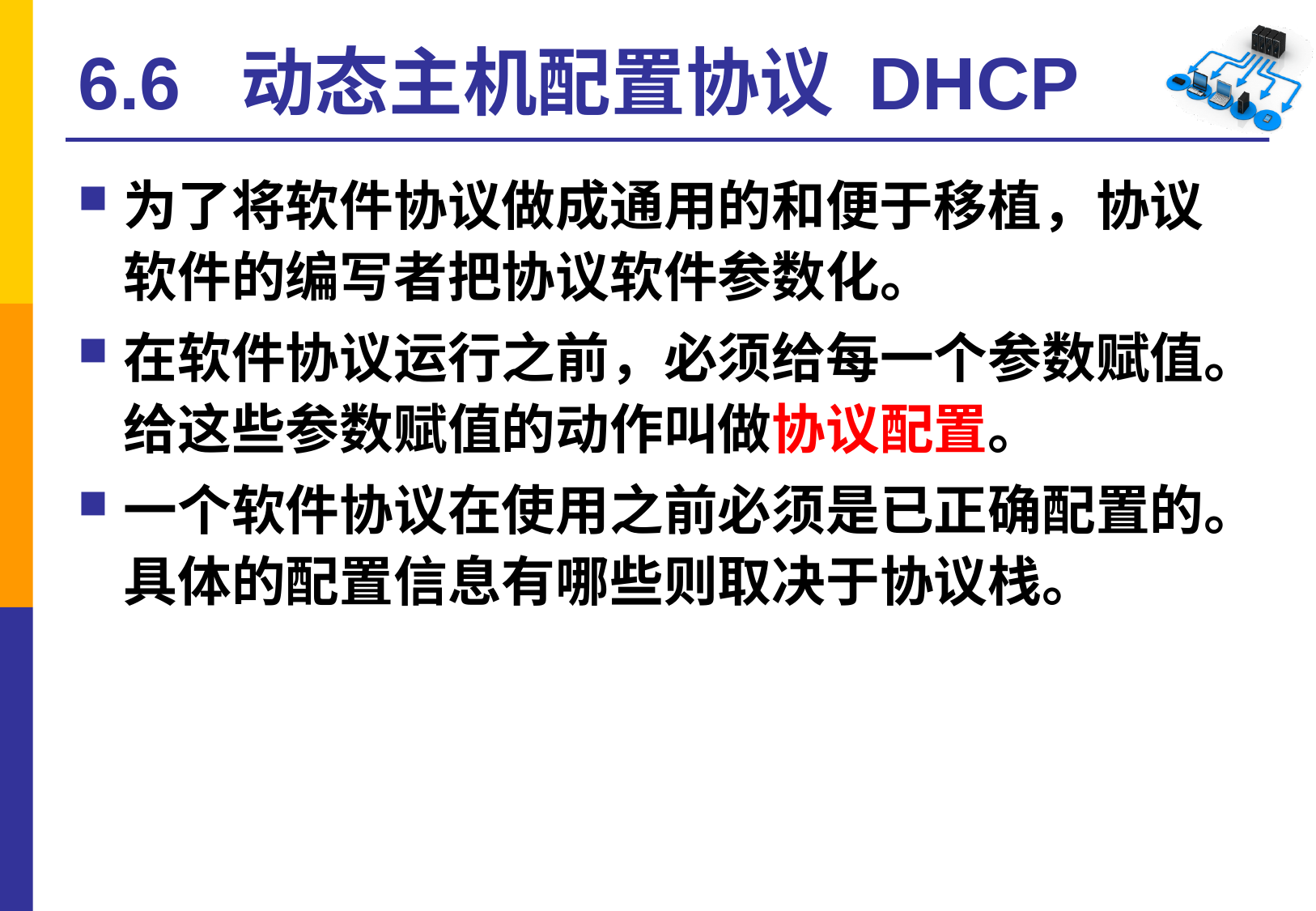

# 6.6  动态主机配置协议 DHCP
为了将软件协议做成通用的和便于移植，协议软件的编写者把协议软件参数化。
在软件协议运行之前，必须给每一个参数赋值。给这些参数赋值的动作叫做协议配置。
一个软件协议在使用之前必须是已正确配置的。具体的配置信息有哪些则取决于协议栈。